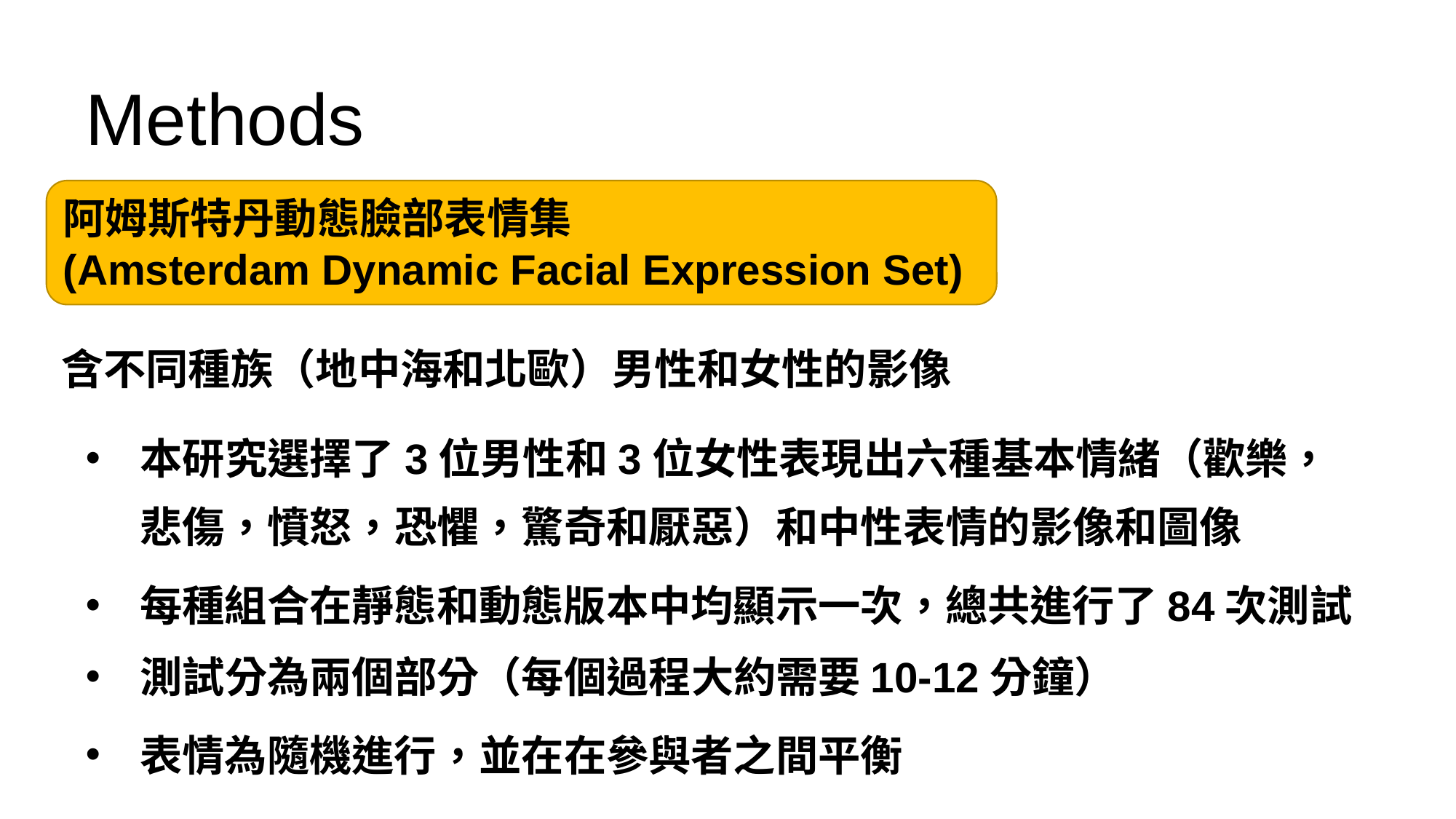

Methods
阿姆斯特丹動態臉部表情集
(Amsterdam Dynamic Facial Expression Set)
含不同種族（地中海和北歐）男性和女性的影像
本研究選擇了3位男性和3位女性表現出六種基本情緒（歡樂，悲傷，憤怒，恐懼，驚奇和厭惡）和中性表情的影像和圖像
每種組合在靜態和動態版本中均顯示一次，總共進行了84次測試
測試分為兩個部分（每個過程大約需要10-12分鐘）
表情為隨機進行，並在在參與者之間平衡